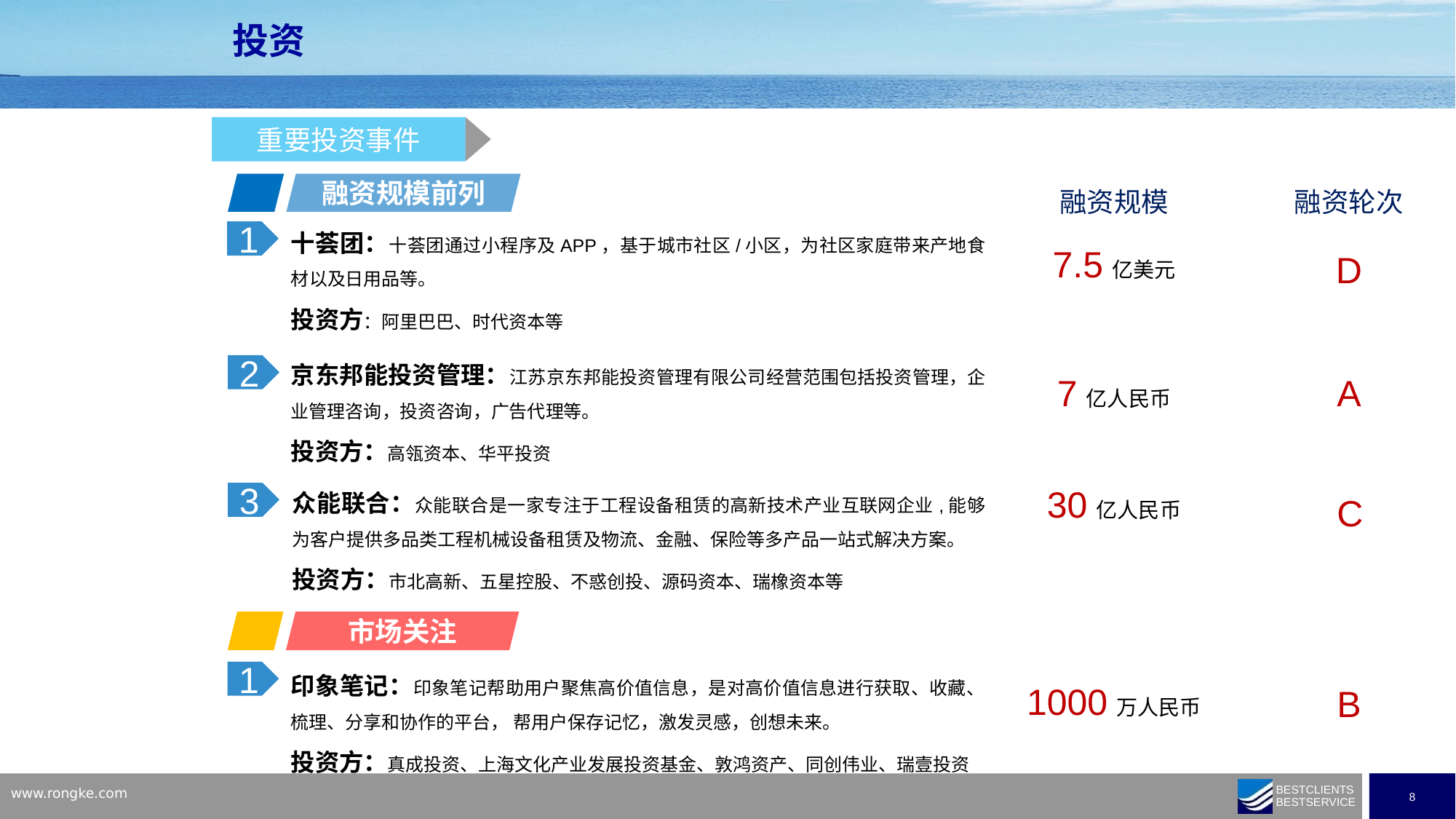

投资
重要投资事件

融资规模前列
融资轮次
融资规模
十荟团：十荟团通过小程序及APP，基于城市社区/小区，为社区家庭带来产地食材以及日用品等。
投资方：阿里巴巴、时代资本等
1
7.5亿美元
D
京东邦能投资管理：江苏京东邦能投资管理有限公司经营范围包括投资管理，企业管理咨询，投资咨询，广告代理等。
投资方：高瓴资本、华平投资
2
7亿人民币
A
众能联合：众能联合是一家专注于工程设备租赁的高新技术产业互联网企业,能够为客户提供多品类工程机械设备租赁及物流、金融、保险等多产品一站式解决方案。
投资方：市北高新、五星控股、不惑创投、源码资本、瑞橡资本等
30亿人民币
3
C

市场关注
印象笔记：印象笔记帮助用户聚焦高价值信息，是对高价值信息进行获取、收藏、梳理、分享和协作的平台， 帮用户保存记忆，激发灵感，创想未来。
投资方：真成投资、上海文化产业发展投资基金、敦鸿资产、同创伟业、瑞壹投资
1
1000万人民币
B